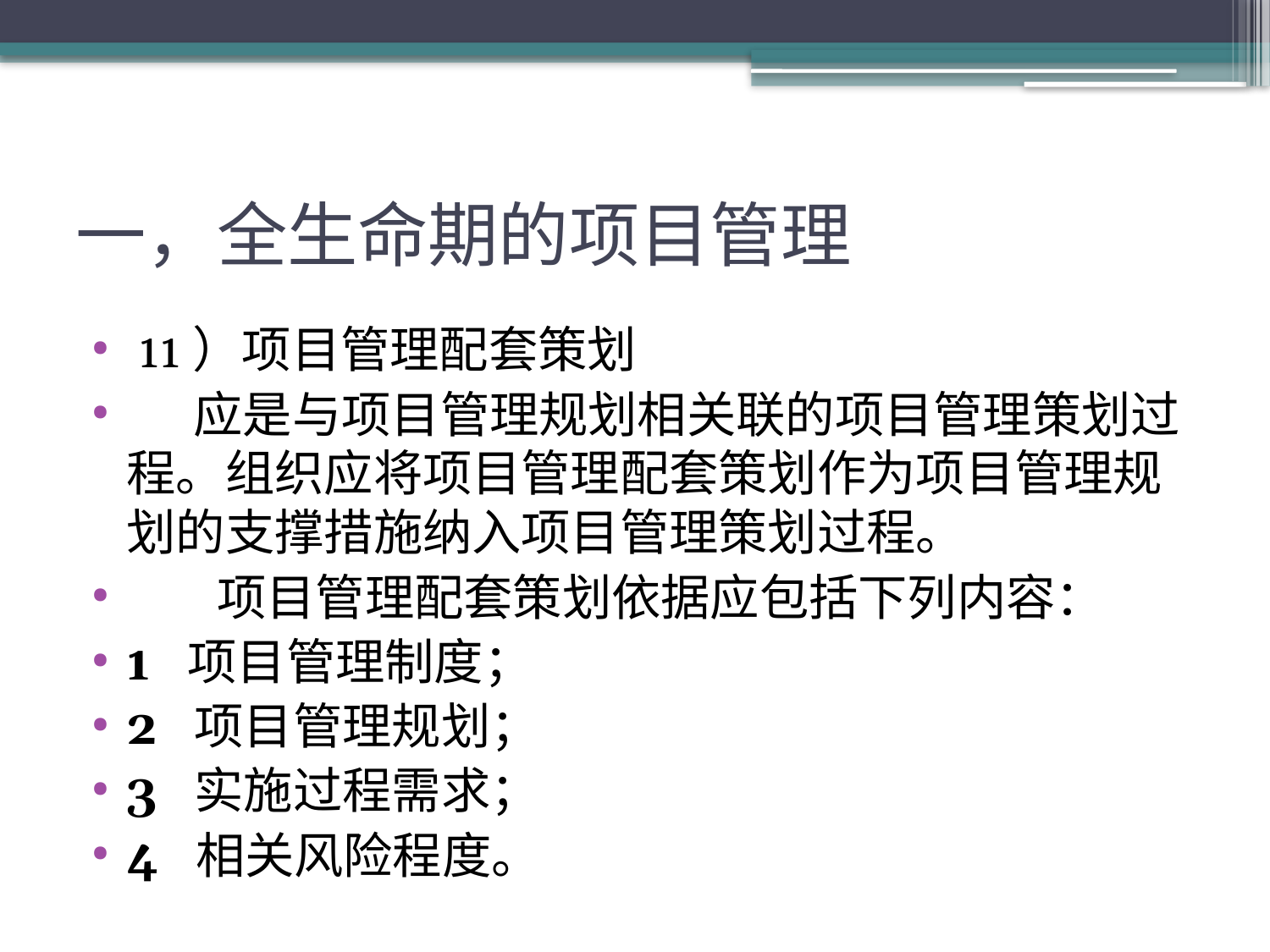

# 一，全生命期的项目管理
 11）项目管理配套策划
     应是与项目管理规划相关联的项目管理策划过程。组织应将项目管理配套策划作为项目管理规划的支撑措施纳入项目管理策划过程。
       项目管理配套策划依据应包括下列内容：
1  项目管理制度；
2  项目管理规划；
3  实施过程需求；
4  相关风险程度。